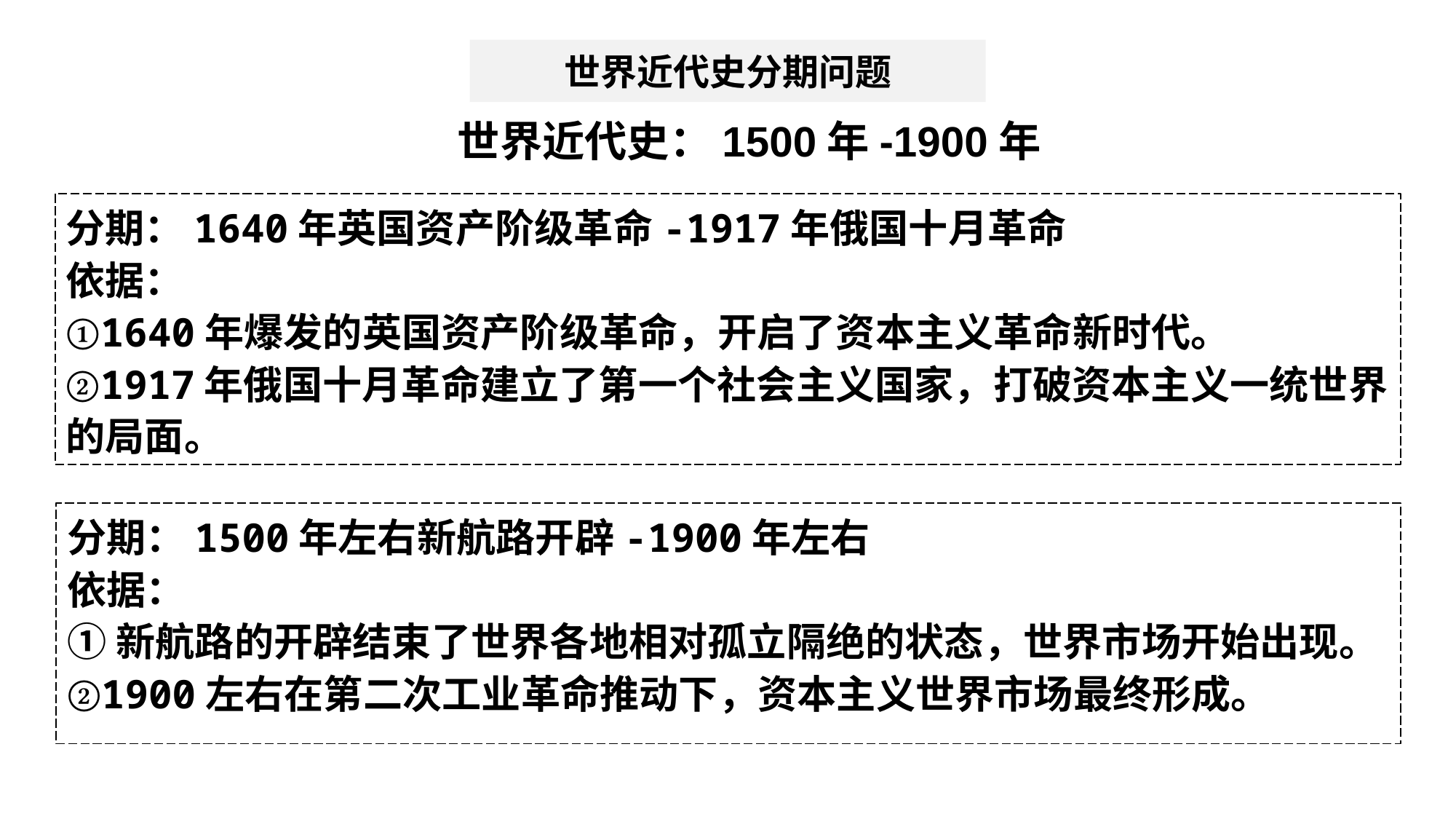

世界近代史分期问题
世界近代史：1500年-1900年
分期：1640年英国资产阶级革命-1917年俄国十月革命
依据：
①1640年爆发的英国资产阶级革命，开启了资本主义革命新时代。
②1917年俄国十月革命建立了第一个社会主义国家，打破资本主义一统世界的局面。
分期：1500年左右新航路开辟-1900年左右
依据：
①新航路的开辟结束了世界各地相对孤立隔绝的状态，世界市场开始出现。
②1900左右在第二次工业革命推动下，资本主义世界市场最终形成。